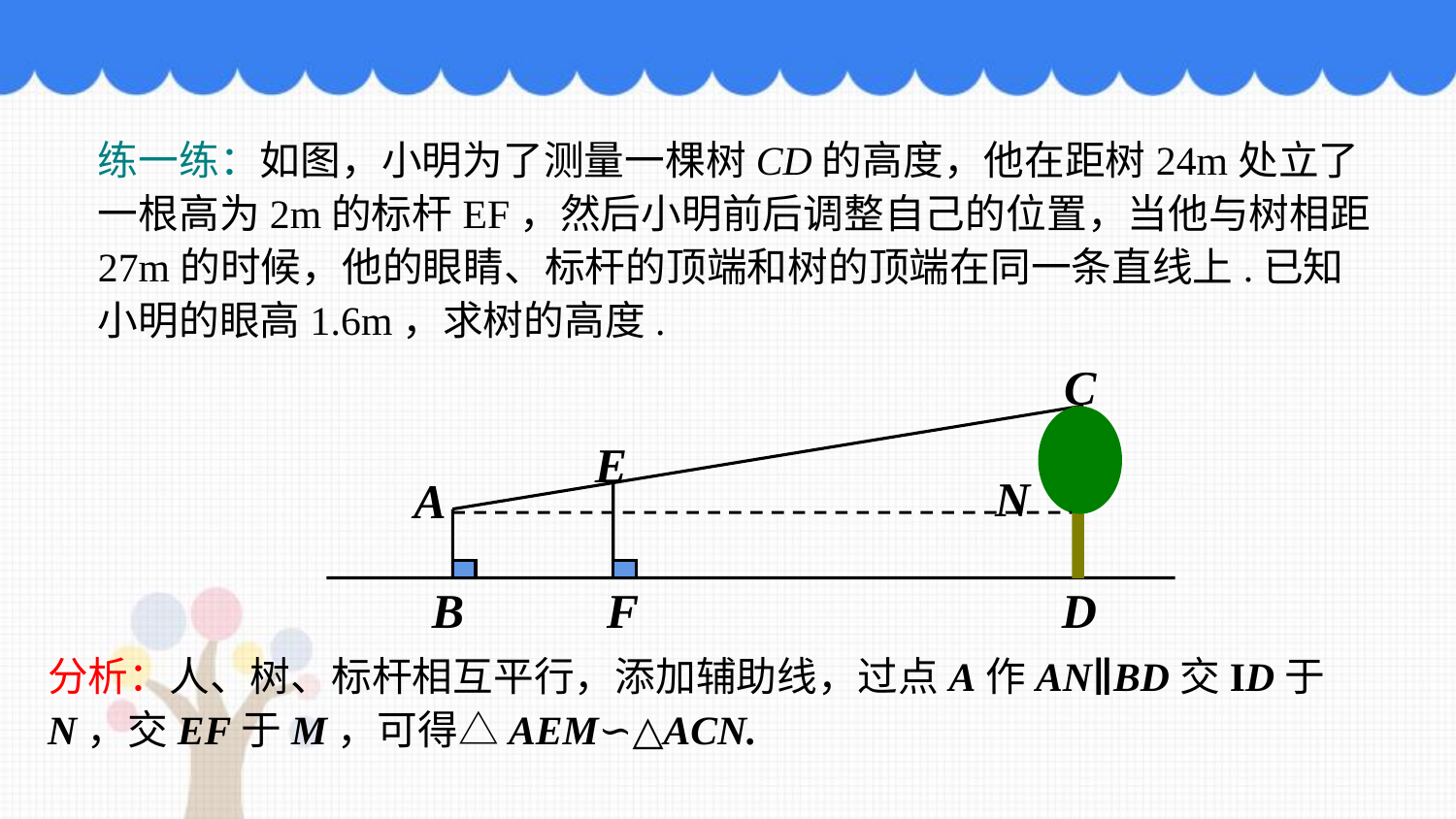

练一练：如图，小明为了测量一棵树CD的高度，他在距树24m处立了一根高为2m的标杆EF，然后小明前后调整自己的位置，当他与树相距27m的时候，他的眼睛、标杆的顶端和树的顶端在同一条直线上.已知小明的眼高1.6m，求树的高度.
C

E
N
A

B
F
D

分析：人、树、标杆相互平行，添加辅助线，过点A作AN∥BD交ID于N，交EF于M，可得△AEM∽△ACN.